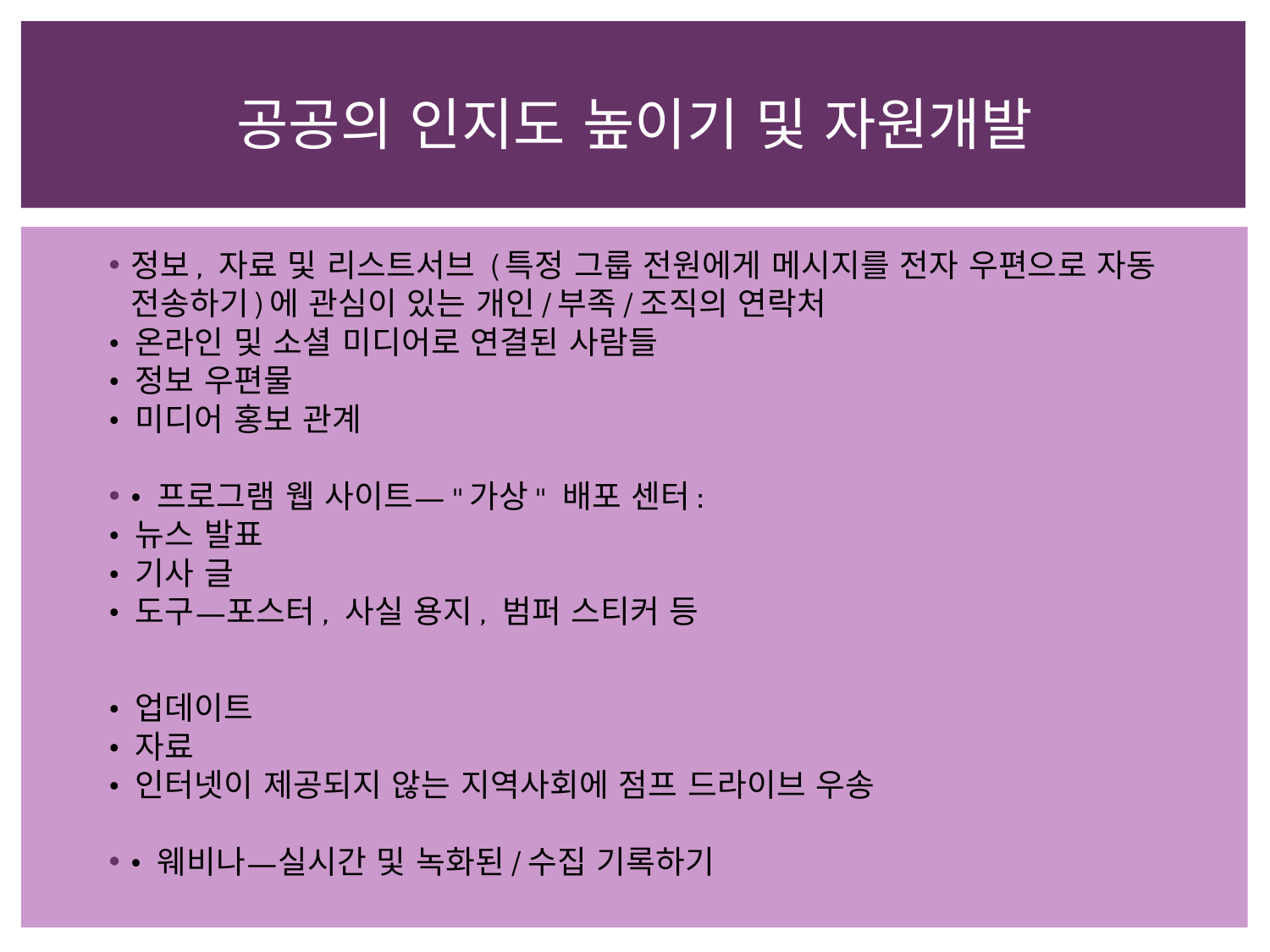

# 공공의 인지도 높이기 및 자원개발
정보, 자료 및 리스트서브 (특정 그룹 전원에게 메시지를 전자 우편으로 자동 전송하기)에 관심이 있는 개인/부족/조직의 연락처
• 온라인 및 소셜 미디어로 연결된 사람들
• 정보 우편물
• 미디어 홍보 관계

• 프로그램 웹 사이트—"가상" 배포 센터:
• 뉴스 발표
• 기사 글
• 도구—포스터, 사실 용지, 범퍼 스티커 등

• 업데이트
• 자료
• 인터넷이 제공되지 않는 지역사회에 점프 드라이브 우송

• 웨비나—실시간 및 녹화된/수집 기록하기